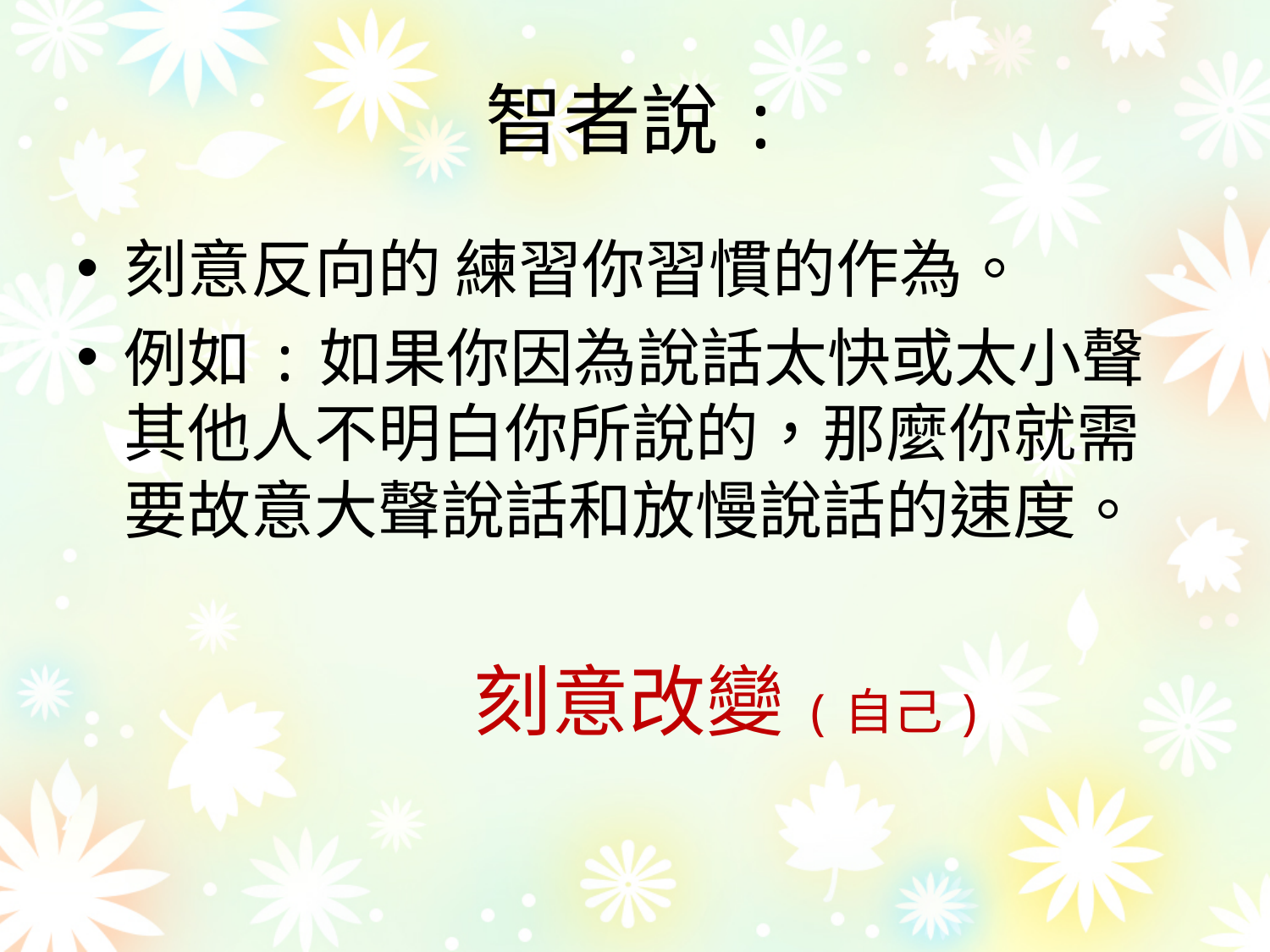

# 智者說:
刻意反向的 練習你習慣的作為。
例如:如果你因為說話太快或太小聲其他人不明白你所說的，那麼你就需要故意大聲說話和放慢說話的速度。
刻意改變(自己)